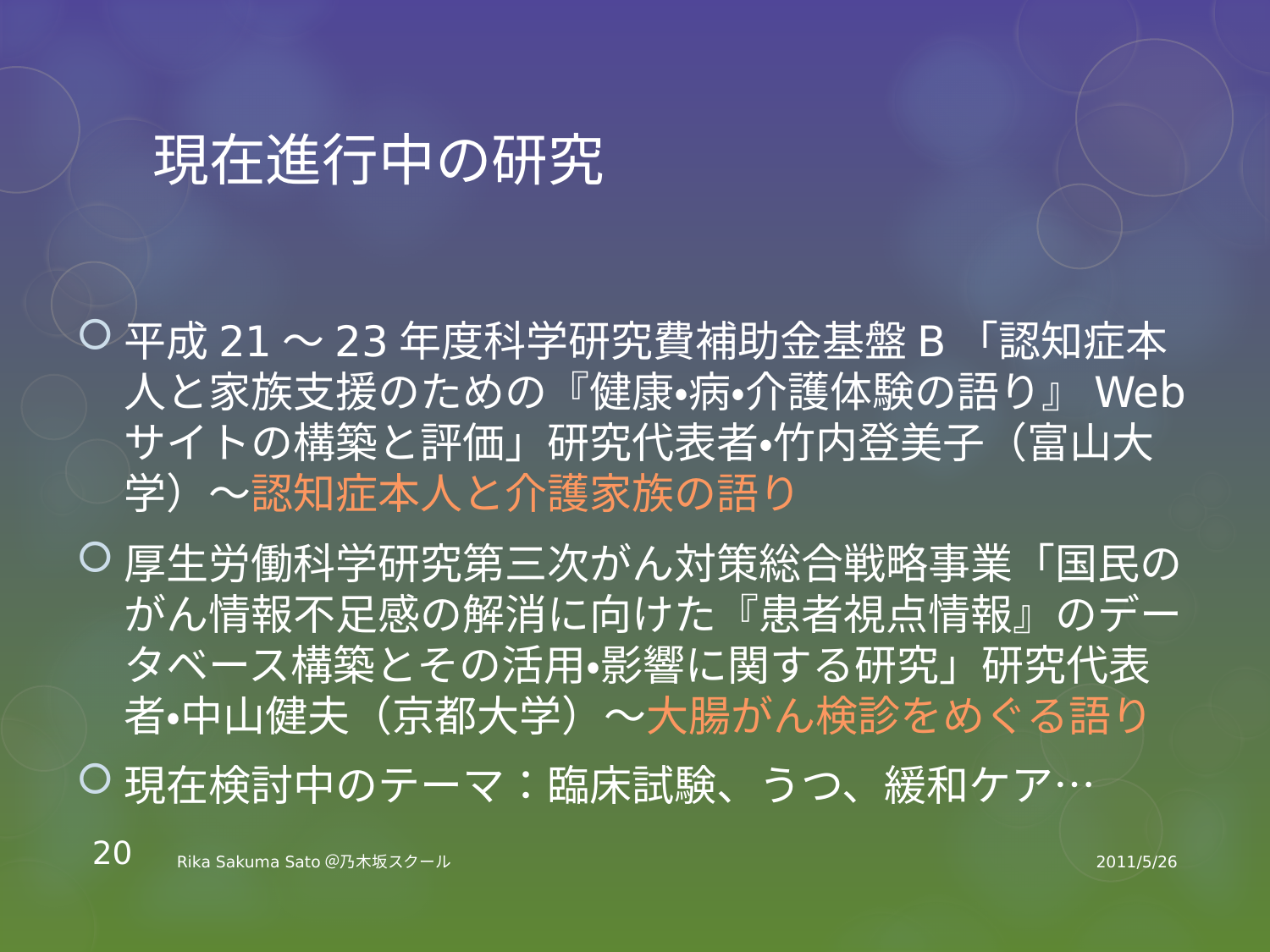

# 現在進行中の研究
平成21～23年度科学研究費補助金基盤B「認知症本人と家族支援のための『健康・病・介護体験の語り』Webサイトの構築と評価」研究代表者・竹内登美子（富山大学）～認知症本人と介護家族の語り
厚生労働科学研究第三次がん対策総合戦略事業「国民のがん情報不足感の解消に向けた『患者視点情報』のデータベース構築とその活用・影響に関する研究」研究代表者・中山健夫（京都大学）～大腸がん検診をめぐる語り
現在検討中のテーマ：臨床試験、うつ、緩和ケア…
20
Rika Sakuma Sato＠乃木坂スクール
2011/5/26